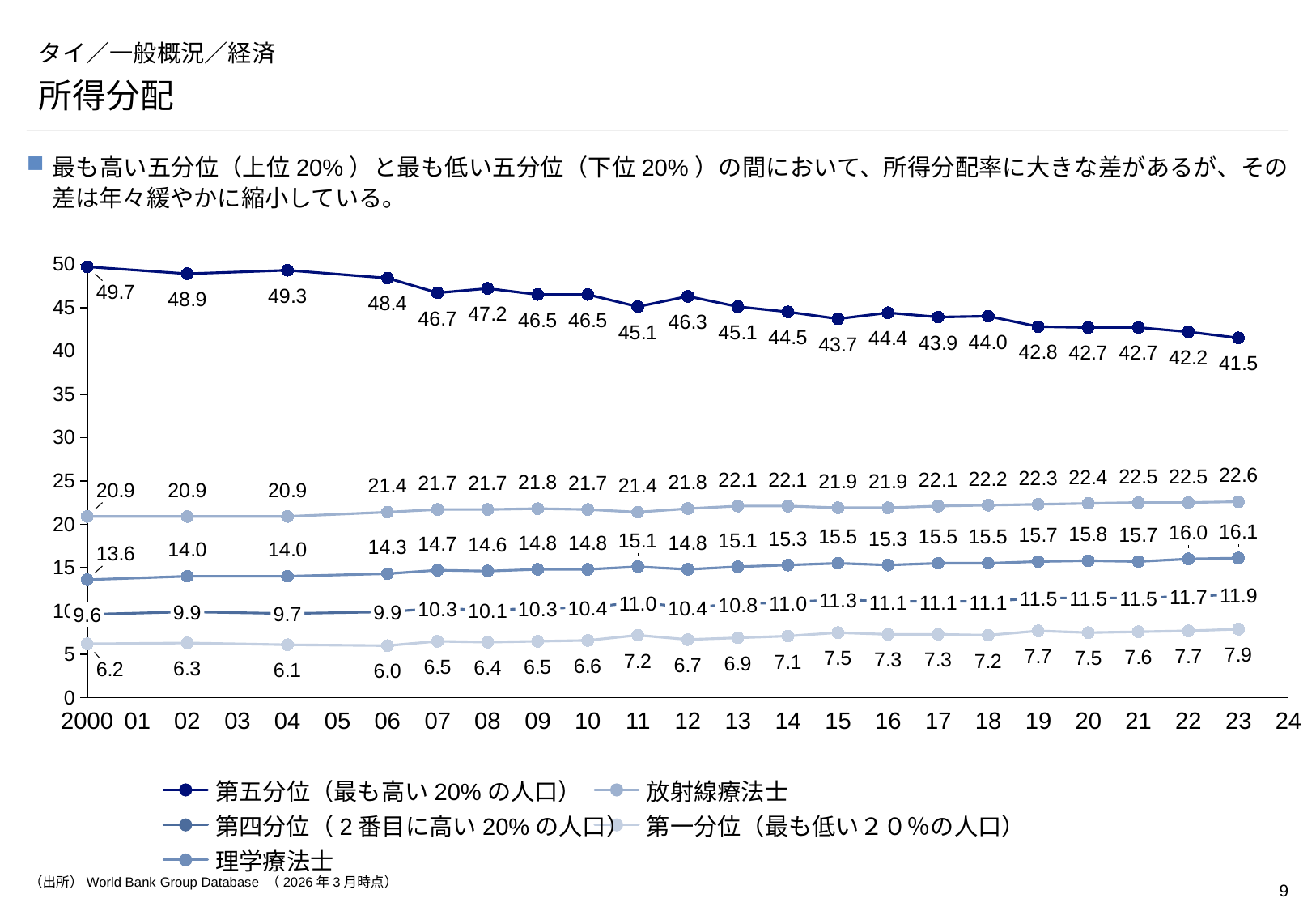

# タイ／一般概況／経済
所得分配
最も高い五分位（上位20%）と最も低い五分位（下位20%）の間において、所得分配率に大きな差があるが、その差は年々緩やかに縮小している。

### Chart

| Category |  |  |  |  |  |
|---|---|---|---|---|---|
11.9
11.7
11.5
11.5
11.5
11.3
11.1
11.1
11.1
11.0
11.0
10.8
10.4
10.4
10.3
10.3
10.1
9.9
9.9
9.7
9.6
2000
01
02
03
04
05
06
07
08
09
10
11
12
13
14
15
16
17
18
19
20
21
22
23
24
第五分位（最も高い20%の人口）
放射線療法士

第四分位（2番目に高い20%の人口）
第一分位（最も低い２０％の人口）

理学療法士

（出所）World Bank Group Database （2026年3月時点）